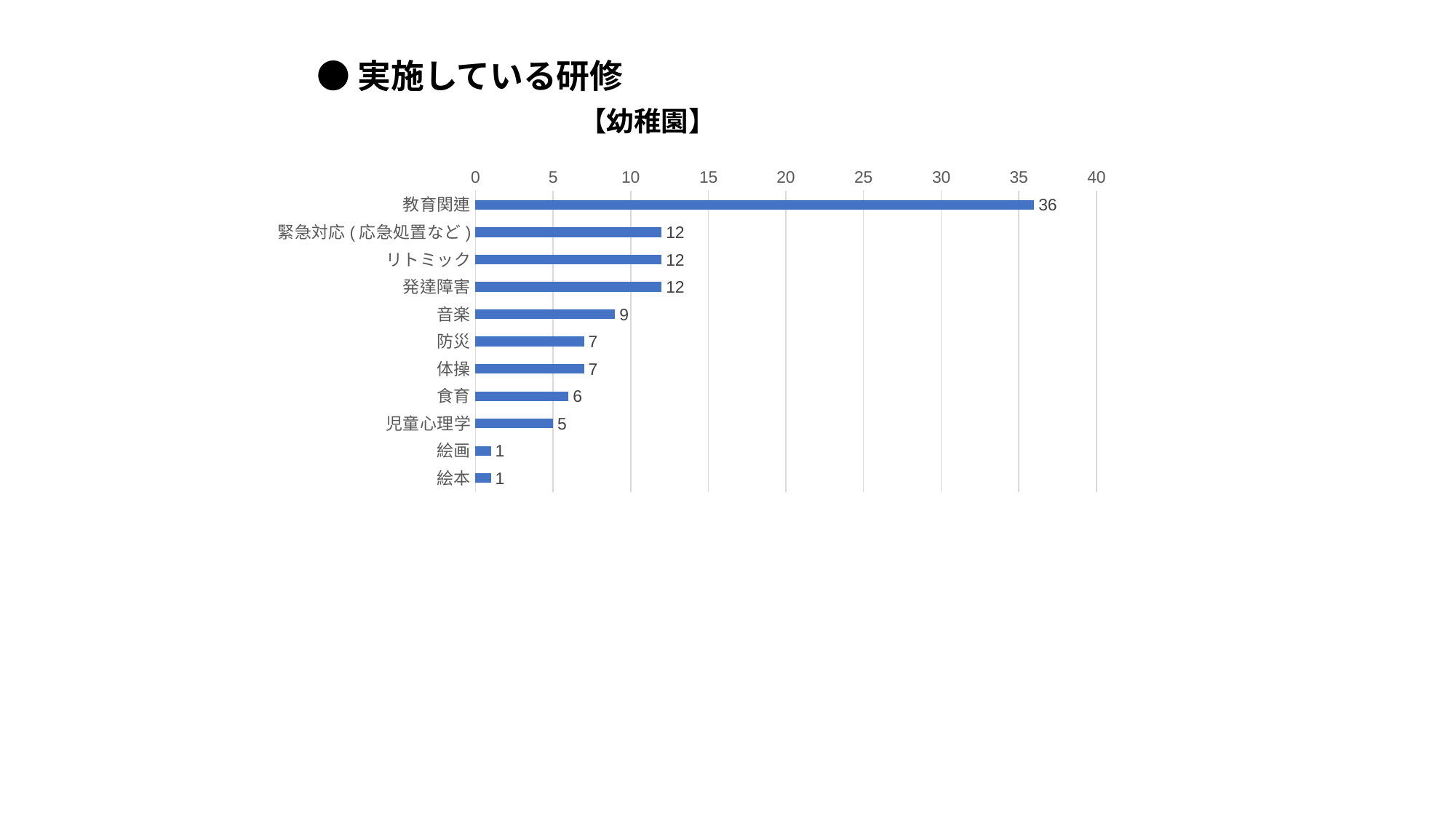

●実施している研修

### Chart

| Category |  |
|---|---|
| 教育関連 | 36.0 |
| 緊急対応(応急処置など) | 12.0 |
| リトミック | 12.0 |
| 発達障害 | 12.0 |
| 音楽 | 9.0 |
| 防災 | 7.0 |
| 体操 | 7.0 |
| 食育 | 6.0 |
| 児童心理学 | 5.0 |
| 絵画 | 1.0 |
| 絵本 | 1.0 |
【幼稚園】